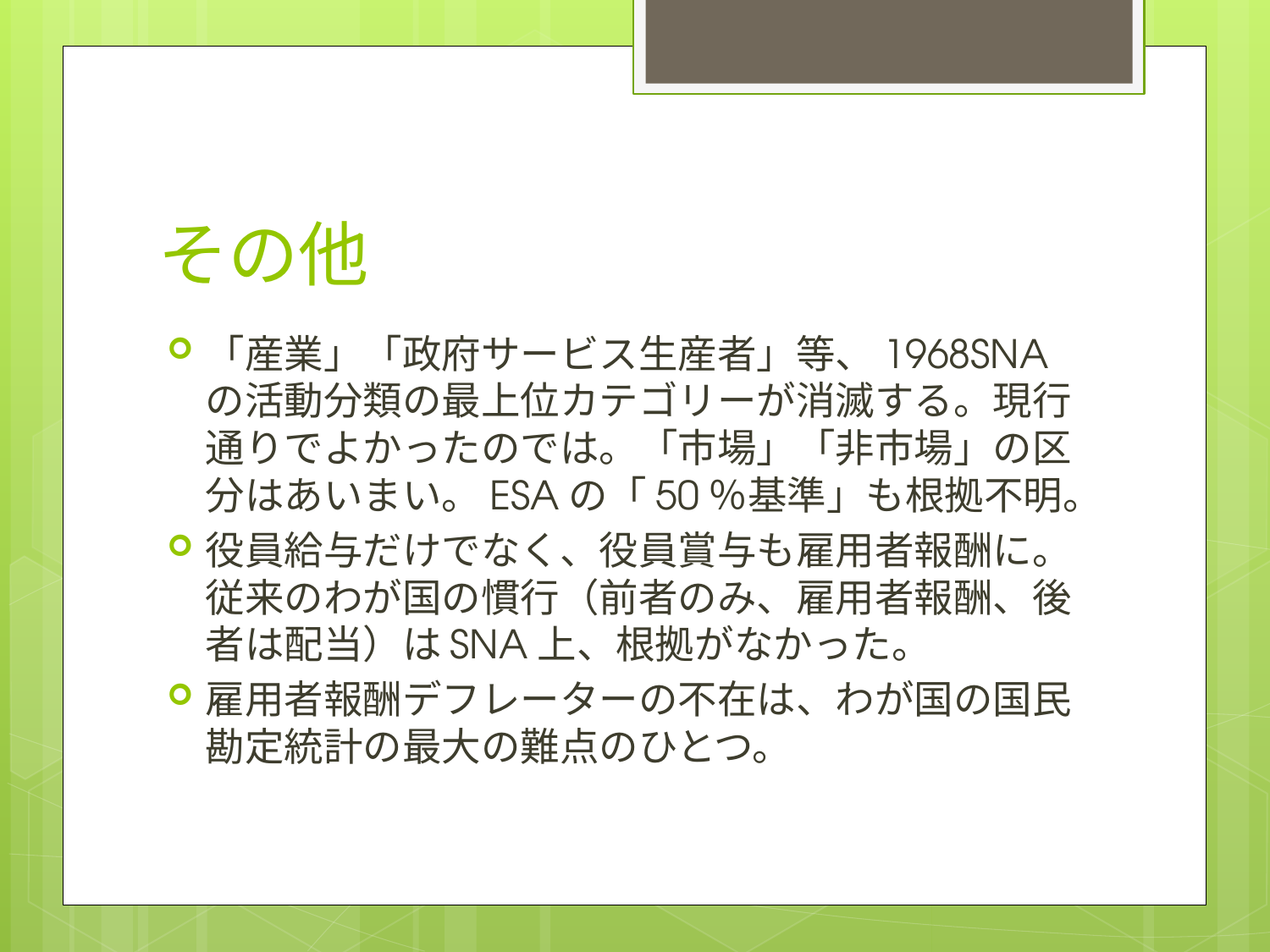

# その他
「産業」「政府サービス生産者」等、1968SNAの活動分類の最上位カテゴリーが消滅する。現行通りでよかったのでは。「市場」「非市場」の区分はあいまい。ESAの「50％基準」も根拠不明。
役員給与だけでなく、役員賞与も雇用者報酬に。従来のわが国の慣行（前者のみ、雇用者報酬、後者は配当）はSNA上、根拠がなかった。
雇用者報酬デフレーターの不在は、わが国の国民勘定統計の最大の難点のひとつ。